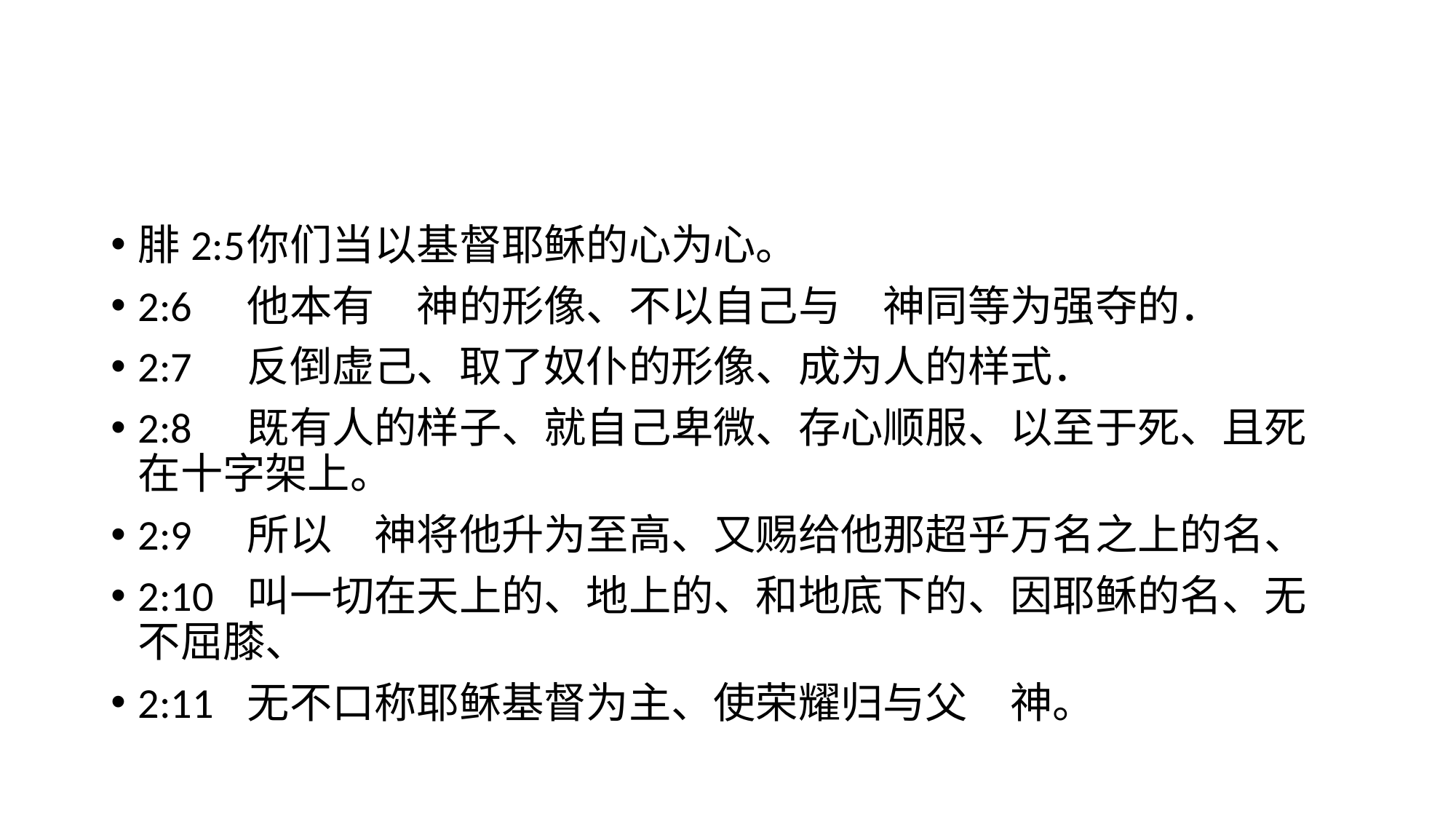

#
腓2:5	你们当以基督耶稣的心为心。
2:6	他本有　神的形像、不以自己与　神同等为强夺的．
2:7	反倒虚己、取了奴仆的形像、成为人的样式．
2:8	既有人的样子、就自己卑微、存心顺服、以至于死、且死在十字架上。
2:9	所以　神将他升为至高、又赐给他那超乎万名之上的名、
2:10	叫一切在天上的、地上的、和地底下的、因耶稣的名、无不屈膝、
2:11	无不口称耶稣基督为主、使荣耀归与父　神。